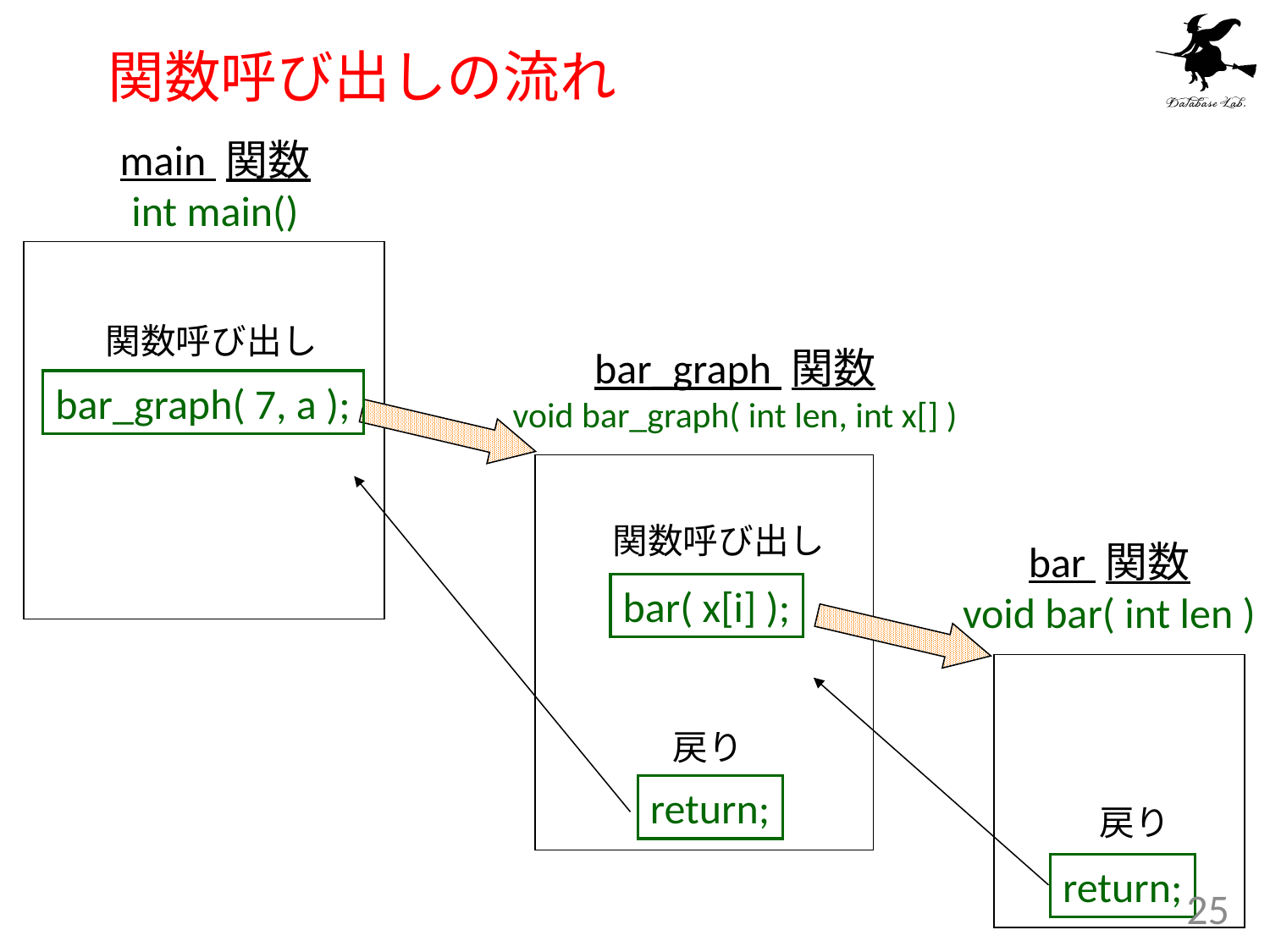

# 関数呼び出しの流れ
main 関数
int main()

関数呼び出し
bar_graph 関数
void bar_graph( int len, int x[] )
bar_graph( 7, a );

関数呼び出し
bar 関数
void bar( int len )
bar( x[i] );

戻り
return;
戻り
return;
25